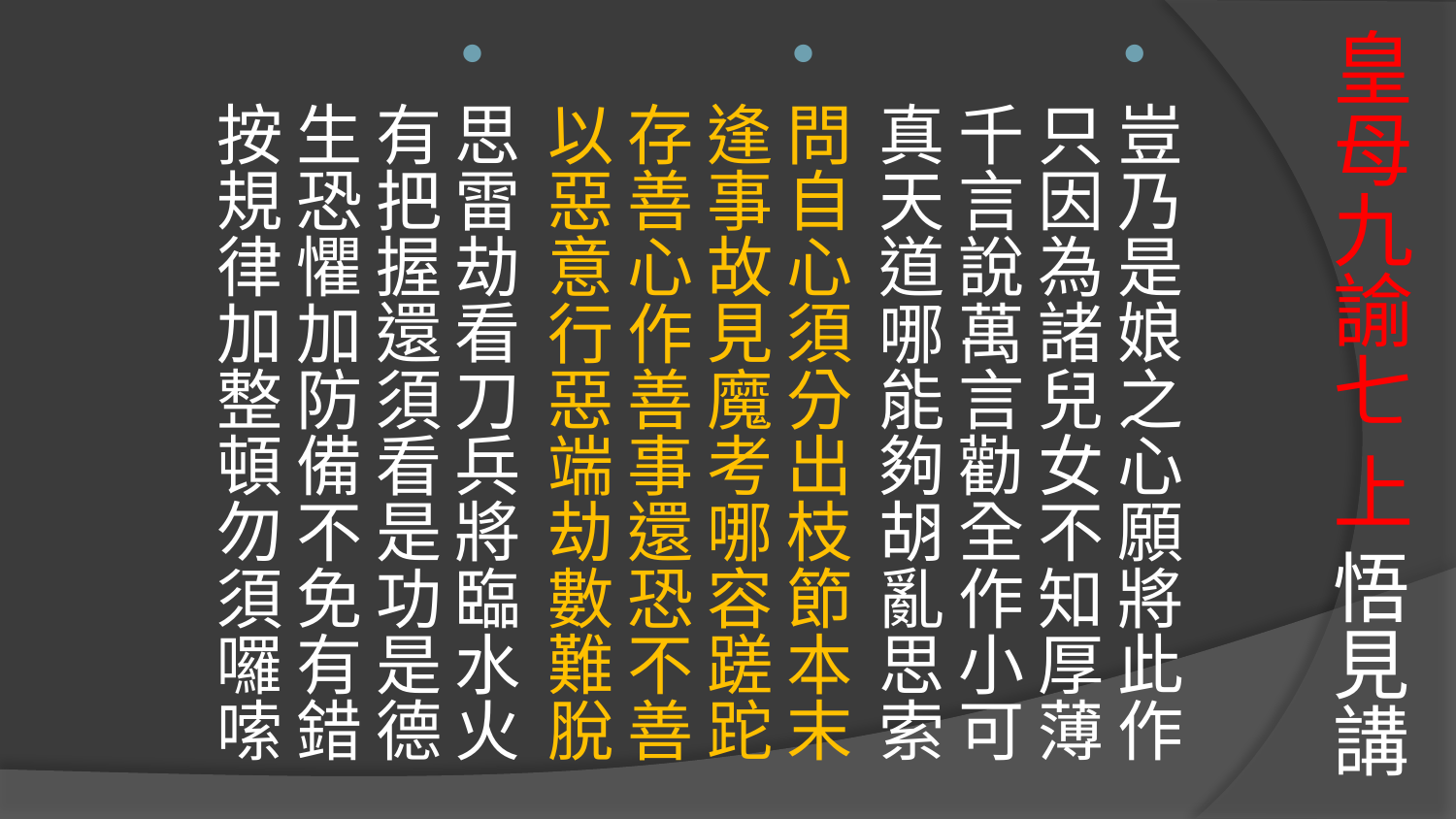

# 皇母九諭七 上 悟見講
豈乃是娘之心願將此作只因為諸兒女不知厚薄
千言說萬言勸全作小可真天道哪能夠胡亂思索
問自心須分出枝節本末逢事故見魔考哪容蹉跎
存善心作善事還恐不善以惡意行惡端劫數難脫
思雷劫看刀兵將臨水火有把握還須看是功是德
生恐懼加防備不免有錯按規律加整頓勿須囉嗦